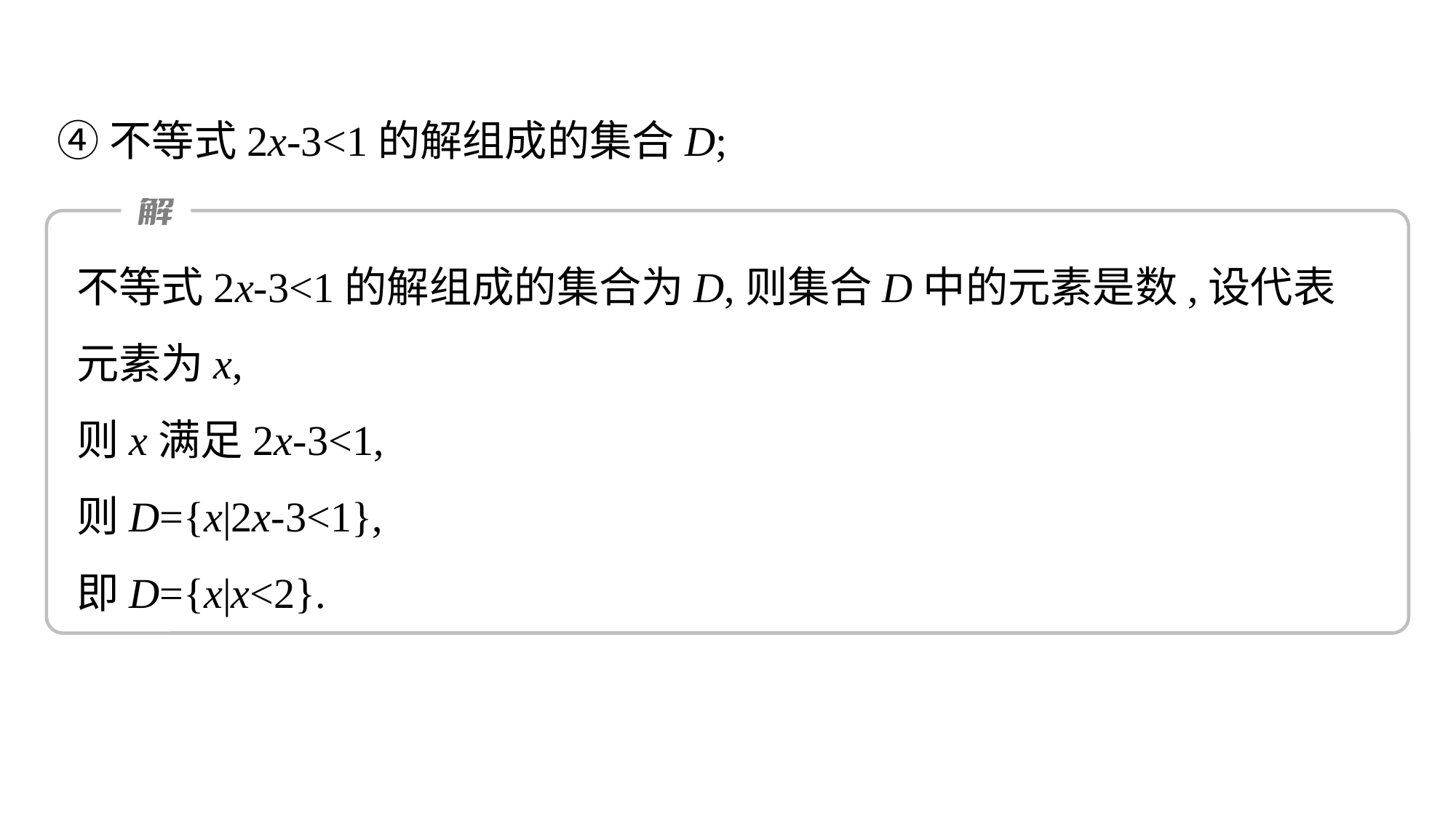

④不等式2x-3<1的解组成的集合D;

不等式2x-3<1的解组成的集合为D,则集合D中的元素是数,设代表元素为x,
则x满足2x-3<1,
则D={x|2x-3<1},
即D={x|x<2}.